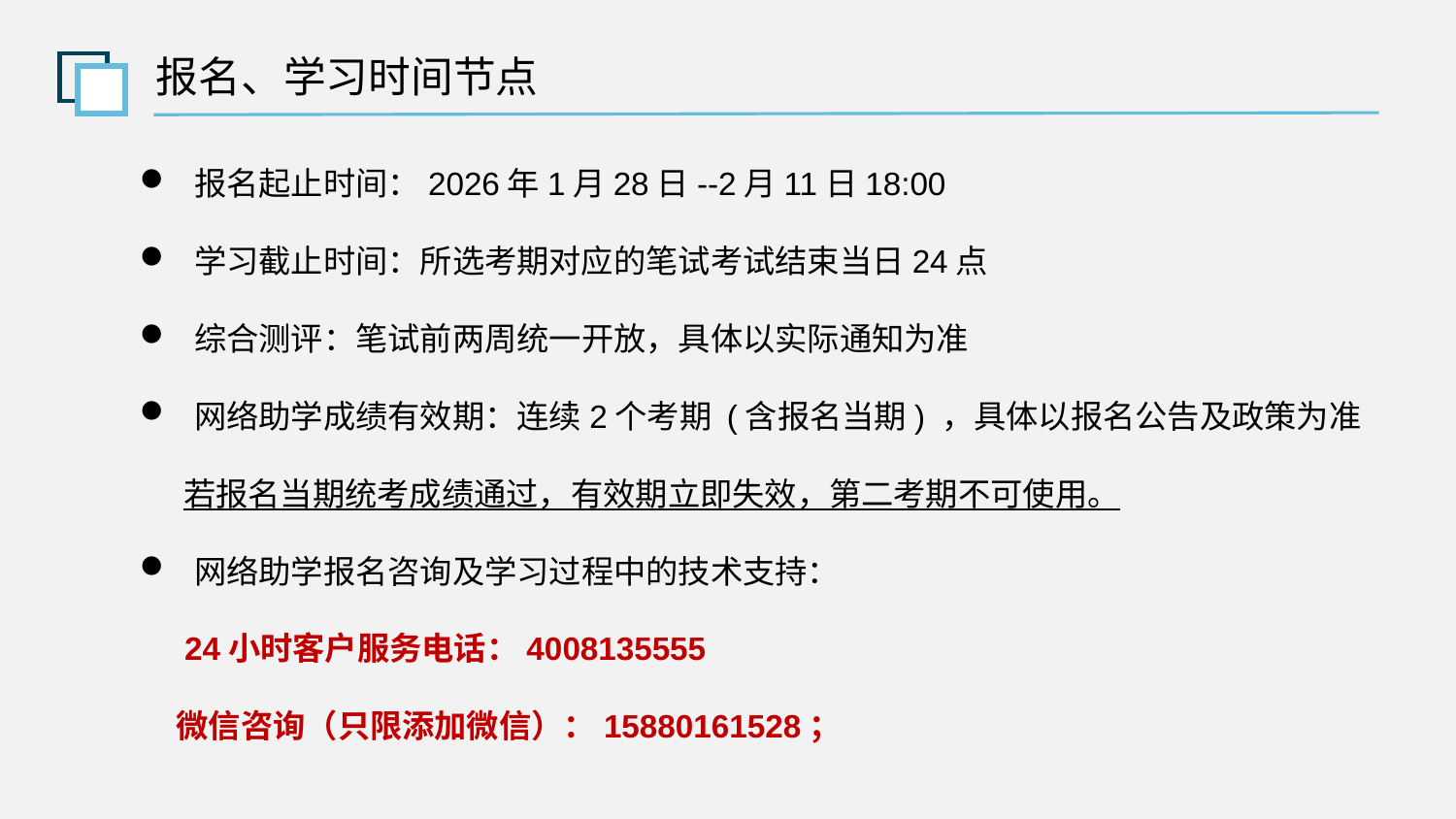

报名、学习时间节点

报名起止时间：2026年1月28日--2月11日18:00
学习截止时间：所选考期对应的笔试考试结束当日24点
综合测评：笔试前两周统一开放，具体以实际通知为准
网络助学成绩有效期：连续2个考期 (含报名当期) ，具体以报名公告及政策为准
     若报名当期统考成绩通过，有效期立即失效，第二考期不可使用。
网络助学报名咨询及学习过程中的技术支持：
     24小时客户服务电话：4008135555
    微信咨询（只限添加微信）：15880161528；